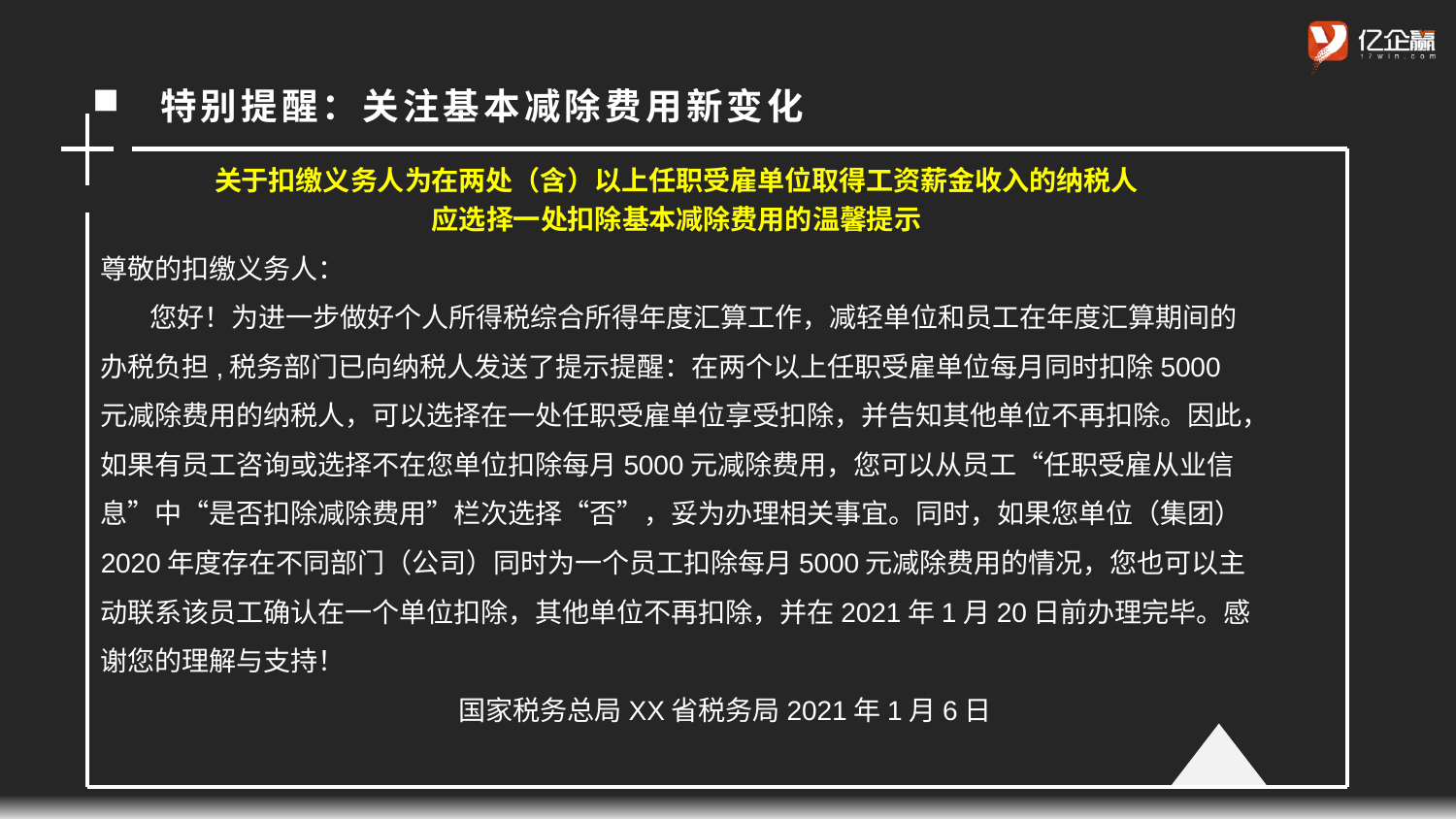

特别提醒：关注基本减除费用新变化

关于扣缴义务人为在两处（含）以上任职受雇单位取得工资薪金收入的纳税人
应选择一处扣除基本减除费用的温馨提示
尊敬的扣缴义务人：
       您好！为进一步做好个人所得税综合所得年度汇算工作，减轻单位和员工在年度汇算期间的办税负担,税务部门已向纳税人发送了提示提醒：在两个以上任职受雇单位每月同时扣除5000元减除费用的纳税人，可以选择在一处任职受雇单位享受扣除，并告知其他单位不再扣除。因此，如果有员工咨询或选择不在您单位扣除每月5000元减除费用，您可以从员工“任职受雇从业信息”中“是否扣除减除费用”栏次选择“否”，妥为办理相关事宜。同时，如果您单位（集团）2020年度存在不同部门（公司）同时为一个员工扣除每月5000元减除费用的情况，您也可以主动联系该员工确认在一个单位扣除，其他单位不再扣除，并在2021年1月20日前办理完毕。感谢您的理解与支持！
                                                          国家税务总局XX省税务局2021年1月6日